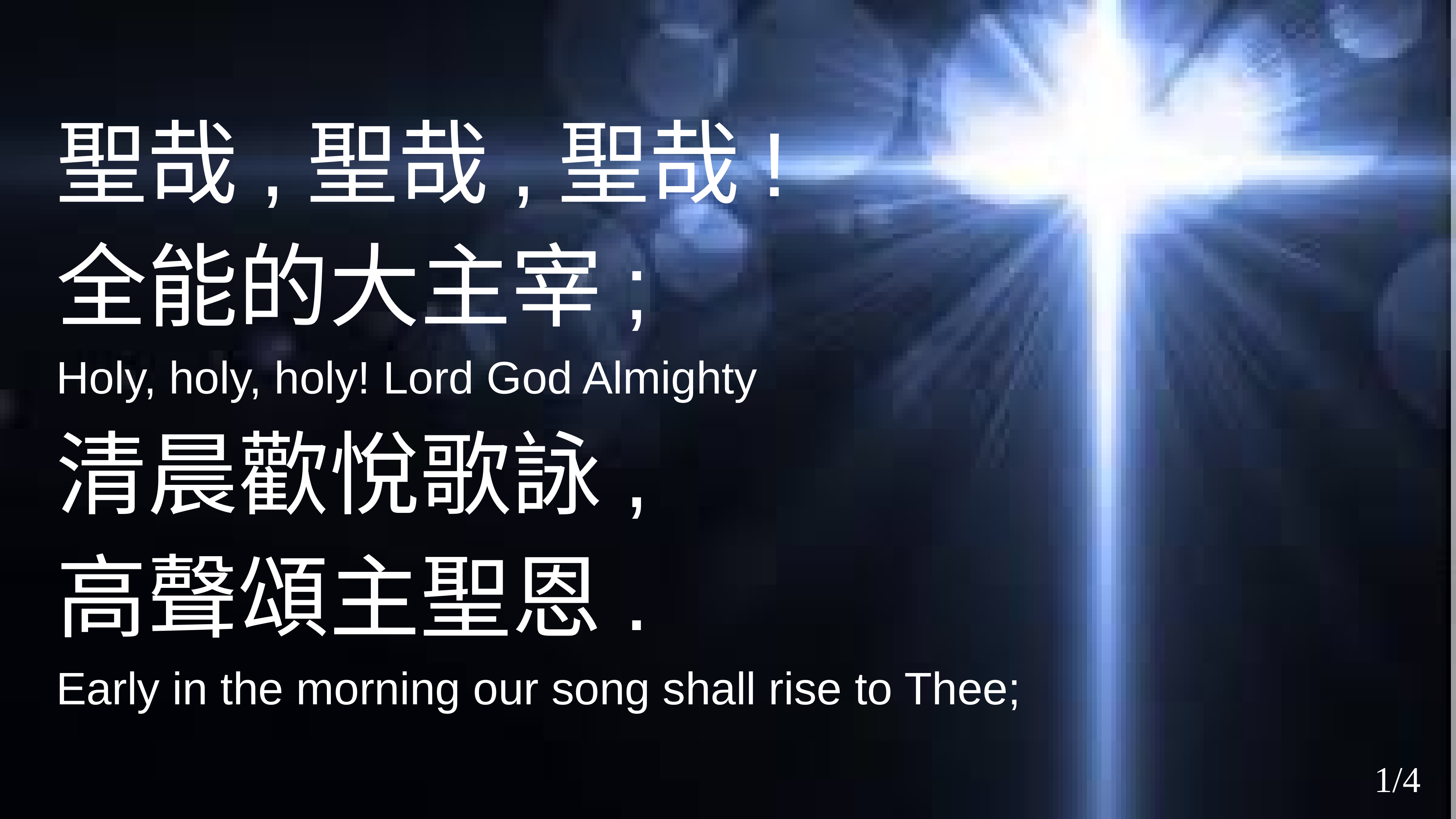

聖哉,聖哉,聖哉!
全能的大主宰;
Holy, holy, holy! Lord God Almighty
清晨歡悅歌詠,
高聲頌主聖恩.
Early in the morning our song shall rise to Thee;
#
1/4